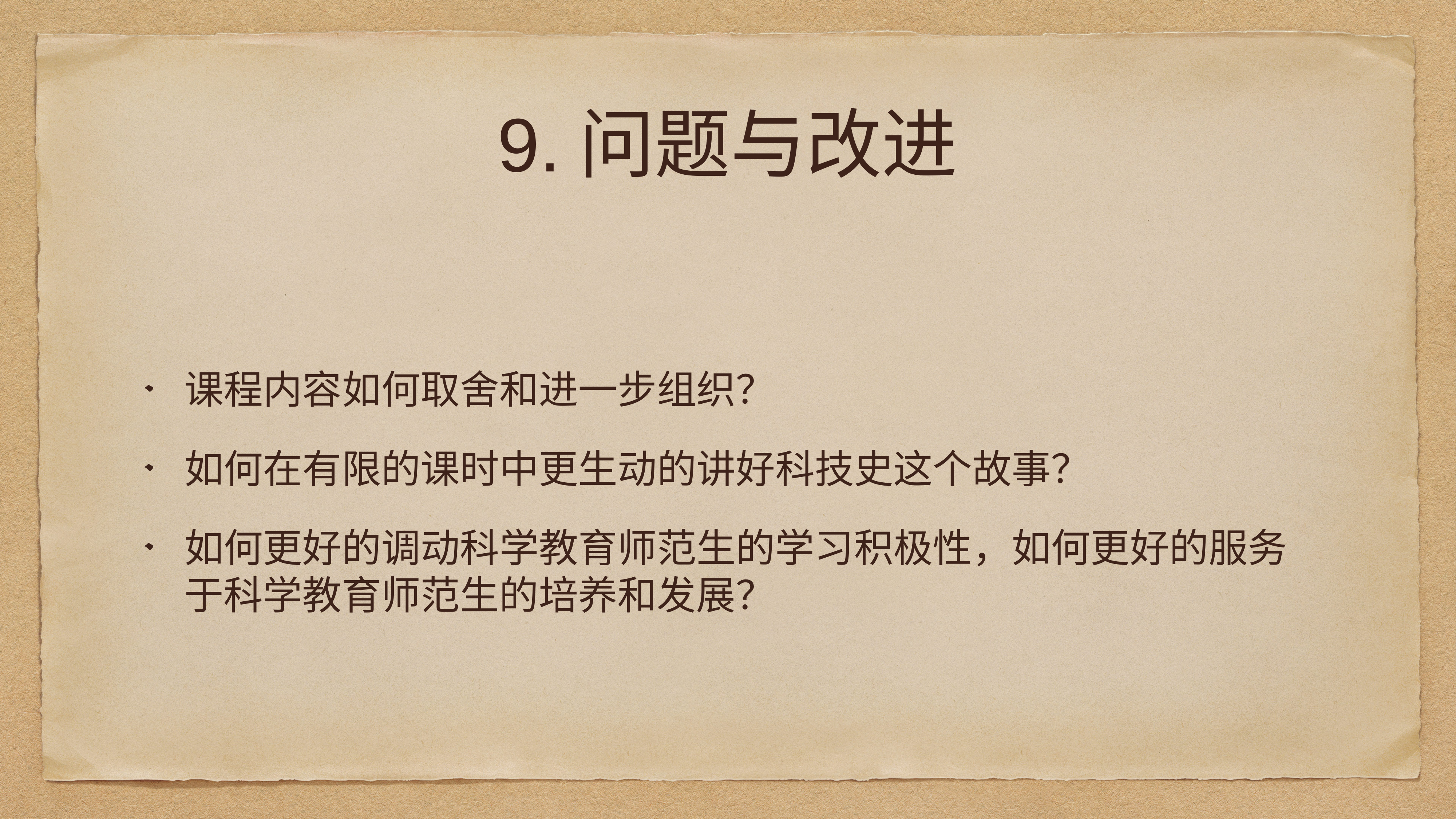

# 9.问题与改进
课程内容如何取舍和进一步组织？
如何在有限的课时中更生动的讲好科技史这个故事？
如何更好的调动科学教育师范生的学习积极性，如何更好的服务于科学教育师范生的培养和发展？